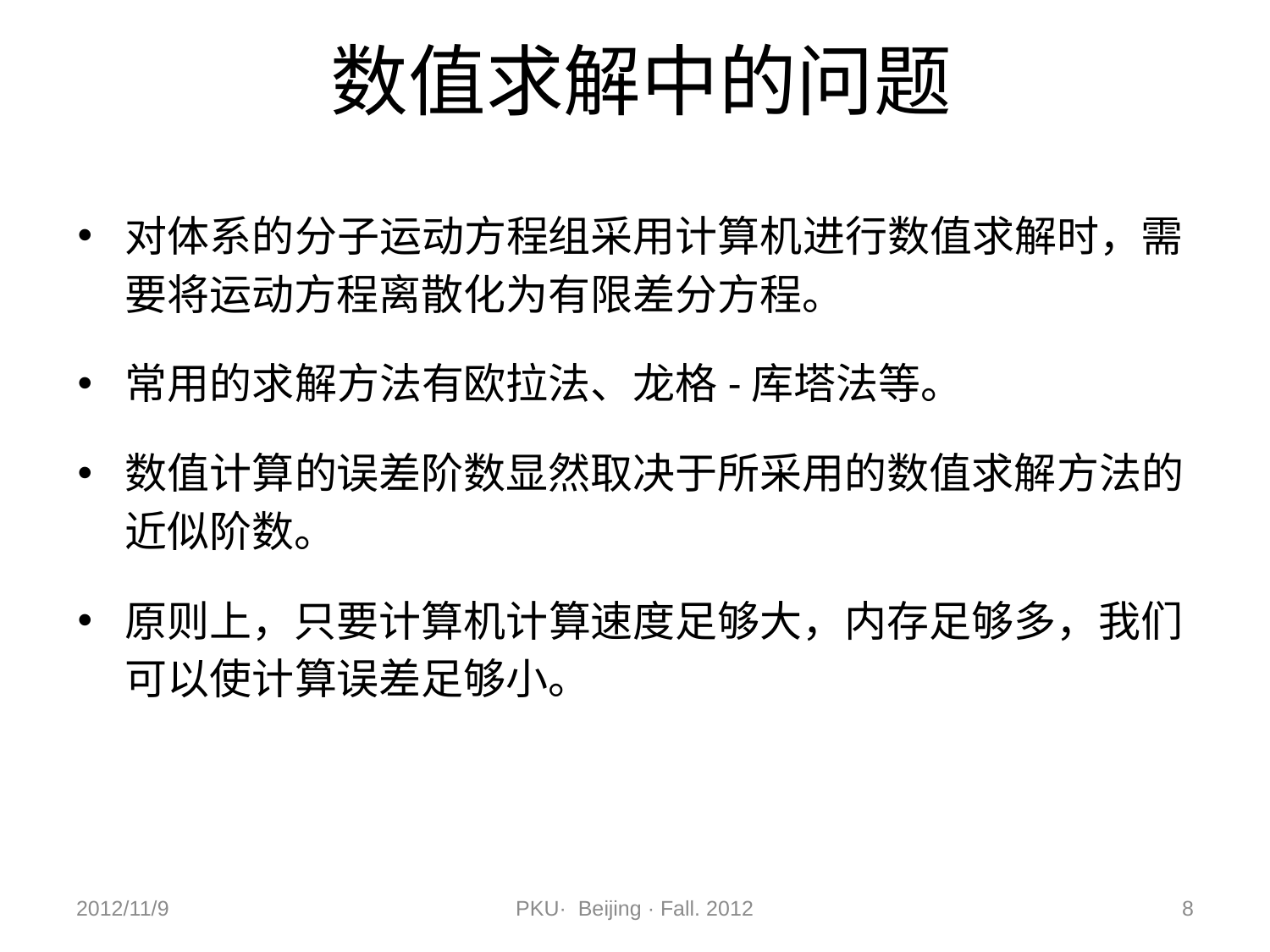

# 数值求解中的问题
对体系的分子运动方程组采用计算机进行数值求解时，需要将运动方程离散化为有限差分方程。
常用的求解方法有欧拉法、龙格-库塔法等。
数值计算的误差阶数显然取决于所采用的数值求解方法的近似阶数。
原则上，只要计算机计算速度足够大，内存足够多，我们可以使计算误差足够小。
2012/11/9
PKU·  Beijing · Fall. 2012
8